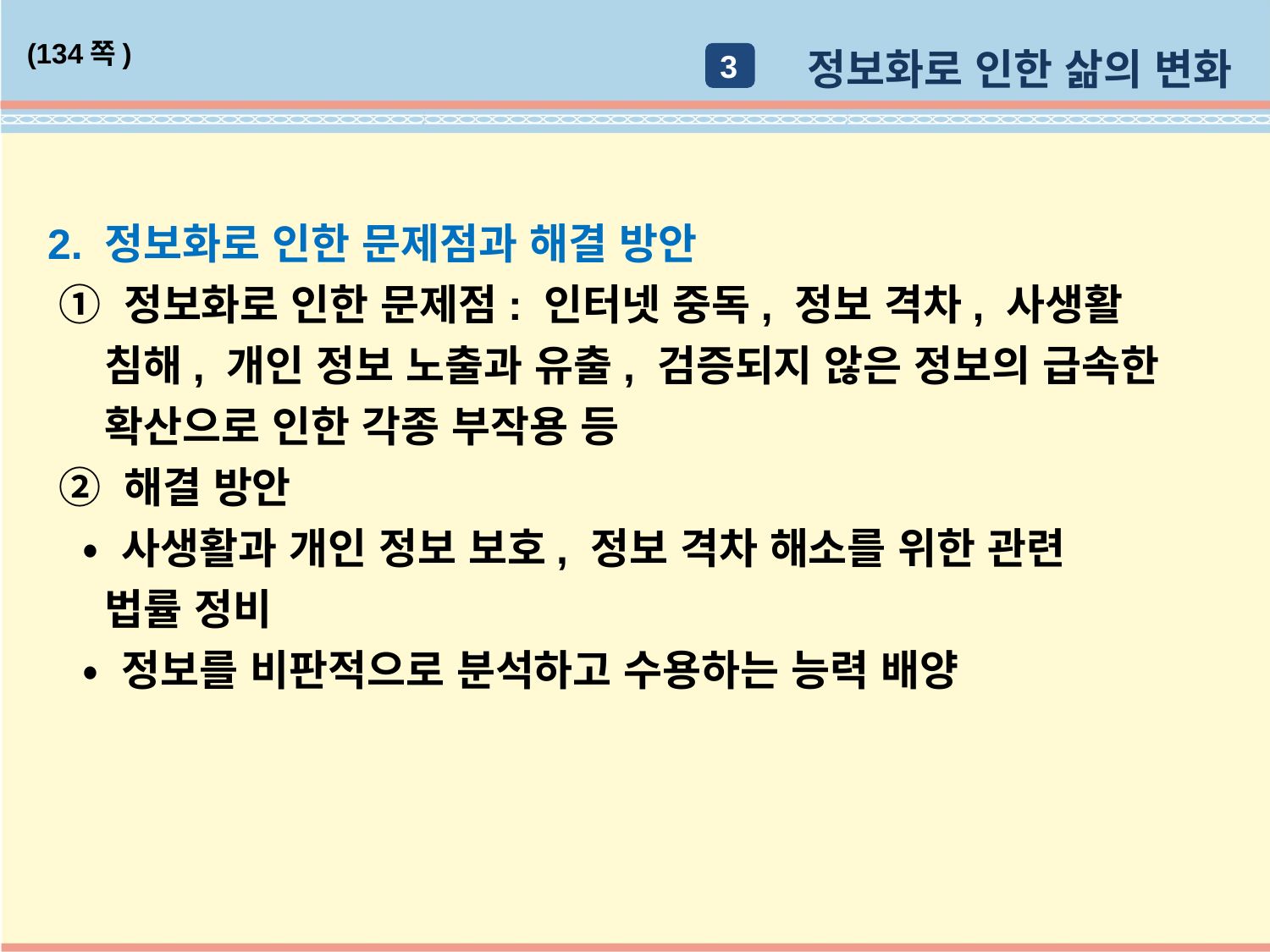

정보화로 인한 삶의 변화
(134쪽)
3
2. 정보화로 인한 문제점과 해결 방안
 ① 정보화로 인한 문제점: 인터넷 중독, 정보 격차, 사생활
    침해, 개인 정보 노출과 유출, 검증되지 않은 정보의 급속한
    확산으로 인한 각종 부작용 등
 ② 해결 방안
   • 사생활과 개인 정보 보호, 정보 격차 해소를 위한 관련
    법률 정비
   • 정보를 비판적으로 분석하고 수용하는 능력 배양